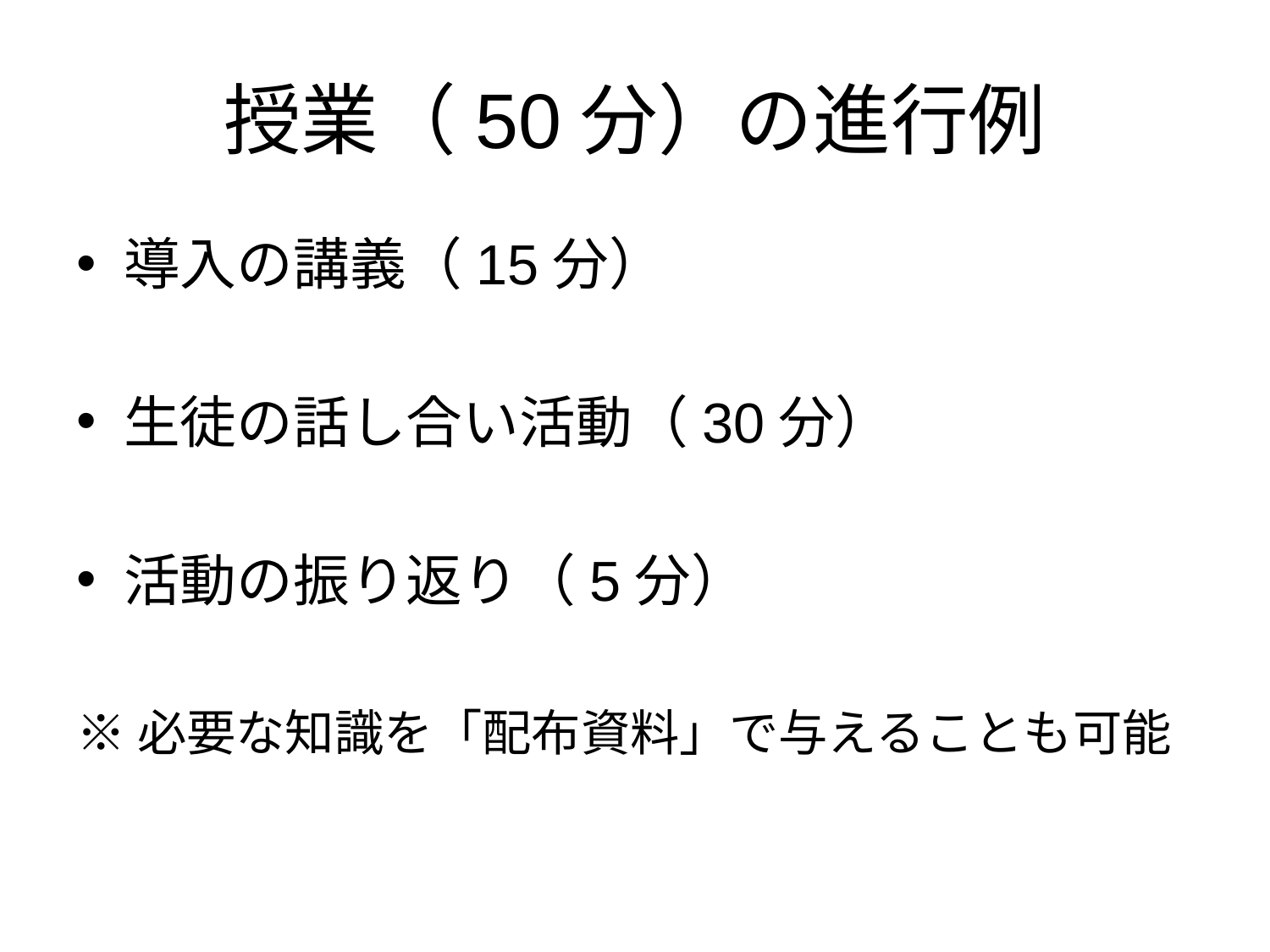

# 授業（50分）の進行例
導入の講義（15分）

生徒の話し合い活動（30分）

活動の振り返り（5分）

※必要な知識を「配布資料」で与えることも可能